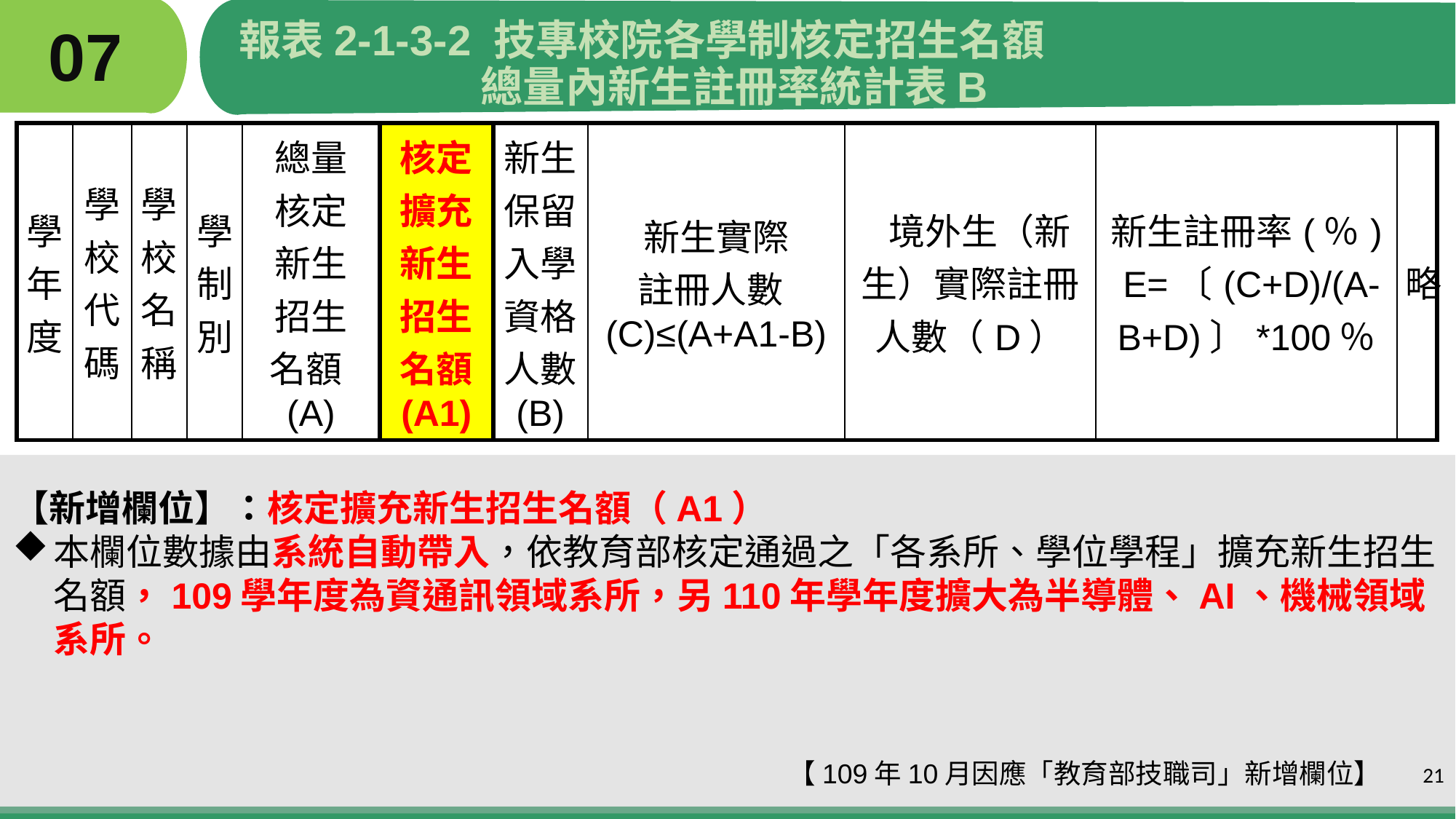

報表2-1-3-2 技專校院各學制核定招生名額
                        總量內新生註冊率統計表B
# 07
| 學年度 | 學校 代碼 | 學校 名稱 | 學制別 | 總量 核定 新生 招生 名額(A) | 核定 擴充 新生 招生 名額 (A1) | 新生 保留 入學 資格 人數 (B) | 新生實際 註冊人數(C)≤(A+A1-B) | 境外生（新生）實際註冊人數（D） | 新生註冊率(％) E=〔(C+D)/(A-B+D)〕\*100％ | 略 |
| --- | --- | --- | --- | --- | --- | --- | --- | --- | --- | --- |
【新增欄位】：核定擴充新生招生名額（A1）
本欄位數據由系統自動帶入，依教育部核定通過之「各系所、學位學程」擴充新生招生名額，109學年度為資通訊領域系所，另110年學年度擴大為半導體、AI、機械領域系所。

                                                                                      【109年10月因應「教育部技職司」新增欄位】

21